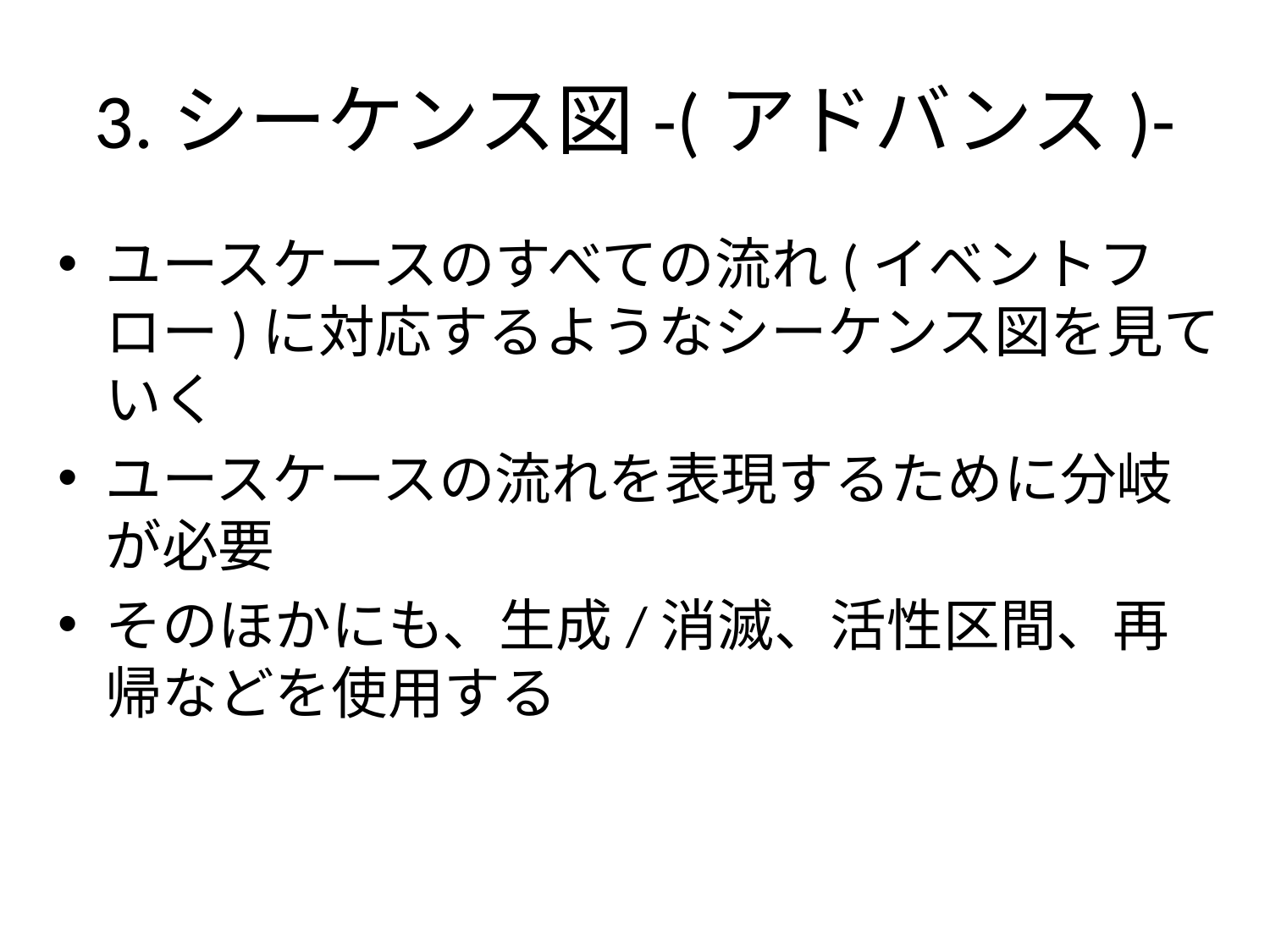

# 3.シーケンス図-(アドバンス)-
ユースケースのすべての流れ(イベントフロー)に対応するようなシーケンス図を見ていく
ユースケースの流れを表現するために分岐が必要
そのほかにも、生成/消滅、活性区間、再帰などを使用する